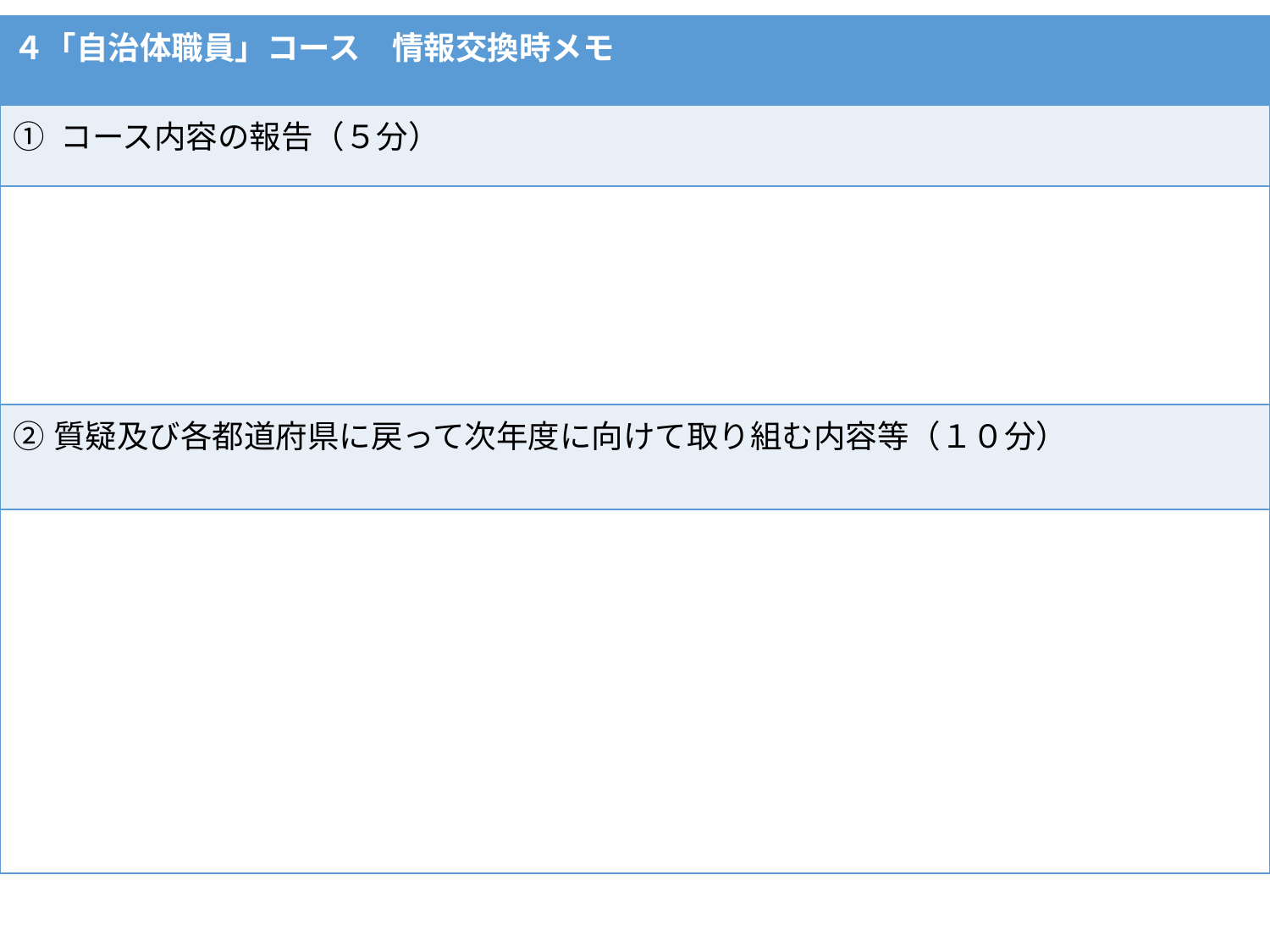

| ４「自治体職員」コース　情報交換時メモ |
| --- |
| ① コース内容の報告（５分） |
|  |
| ②質疑及び各都道府県に戻って次年度に向けて取り組む内容等（１０分） |
|  |